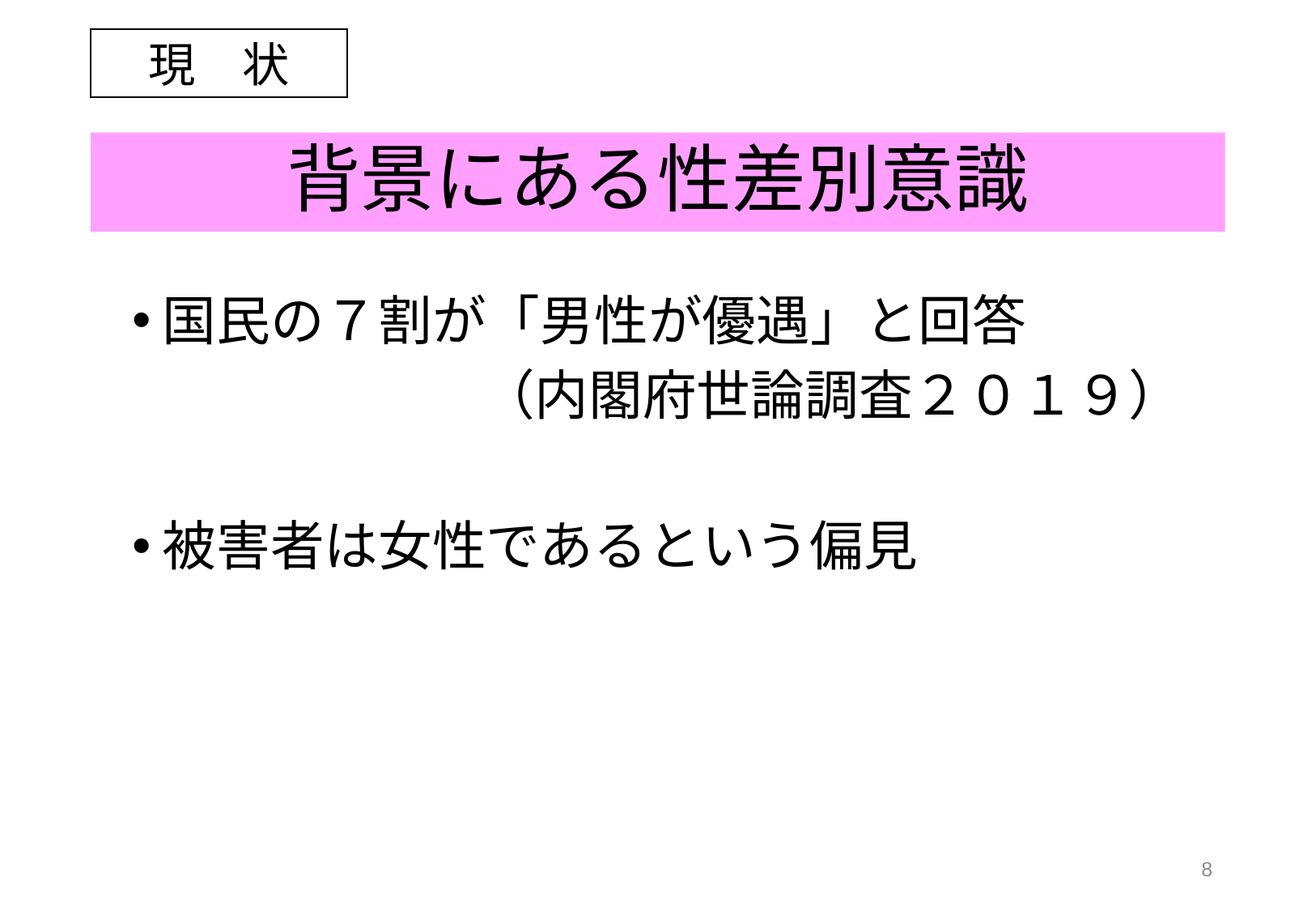

現　状
# 背景にある性差別意識
国民の７割が「男性が優遇」と回答
（内閣府世論調査２０１９）

被害者は女性であるという偏見

8